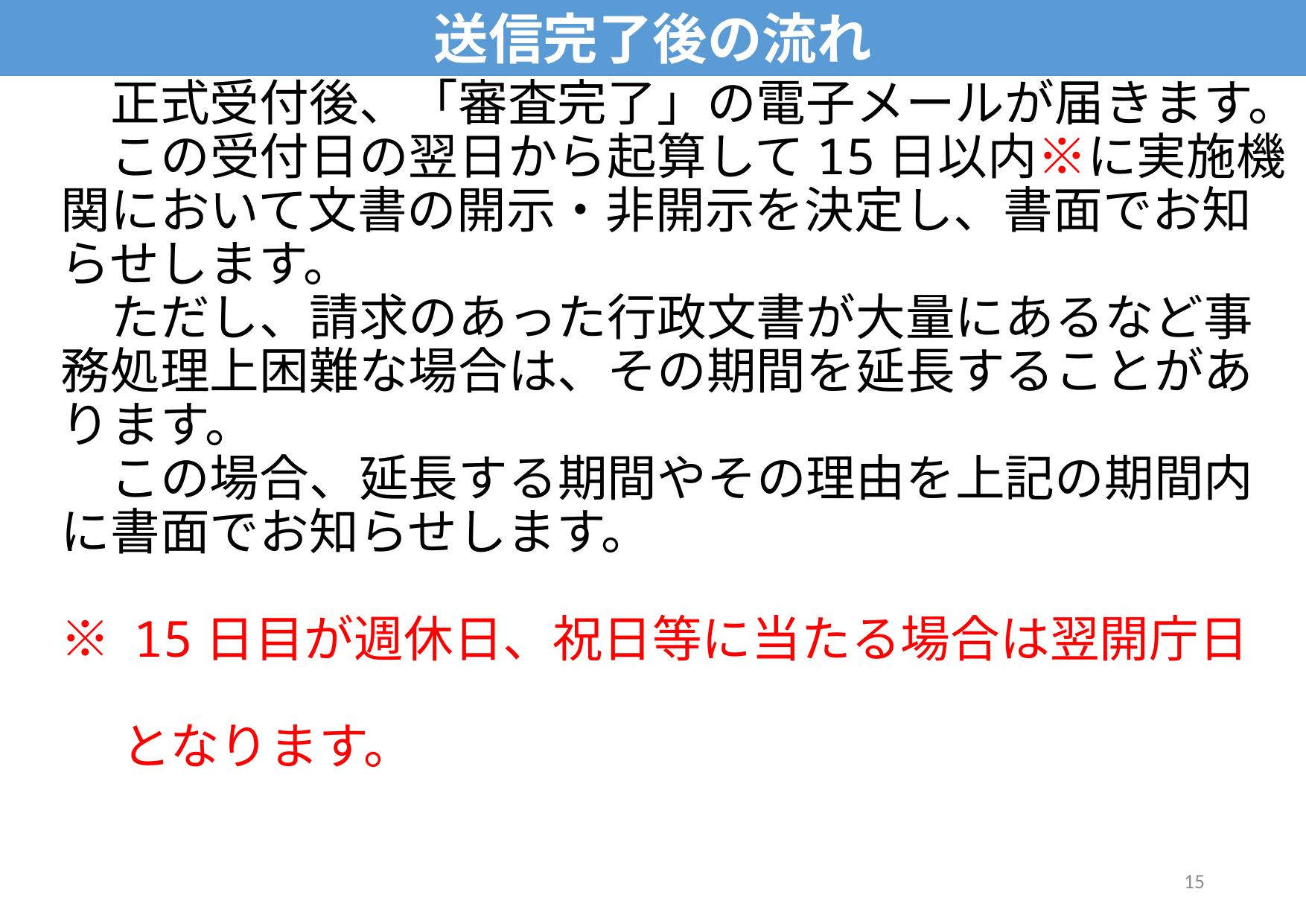

送信完了後の流れ
　　正式受付後、「審査完了」の電子メールが届きます。
　　この受付日の翌日から起算して15日以内※に実施機
　関において文書の開示・非開示を決定し、書面でお知
　らせします。
　　ただし、請求のあった行政文書が大量にあるなど事
　務処理上困難な場合は、その期間を延長することがあ
　ります。
　　この場合、延長する期間やその理由を上記の期間内
　に書面でお知らせします。

　※ 15日目が週休日、祝日等に当たる場合は翌開庁日
　　 となります。
15